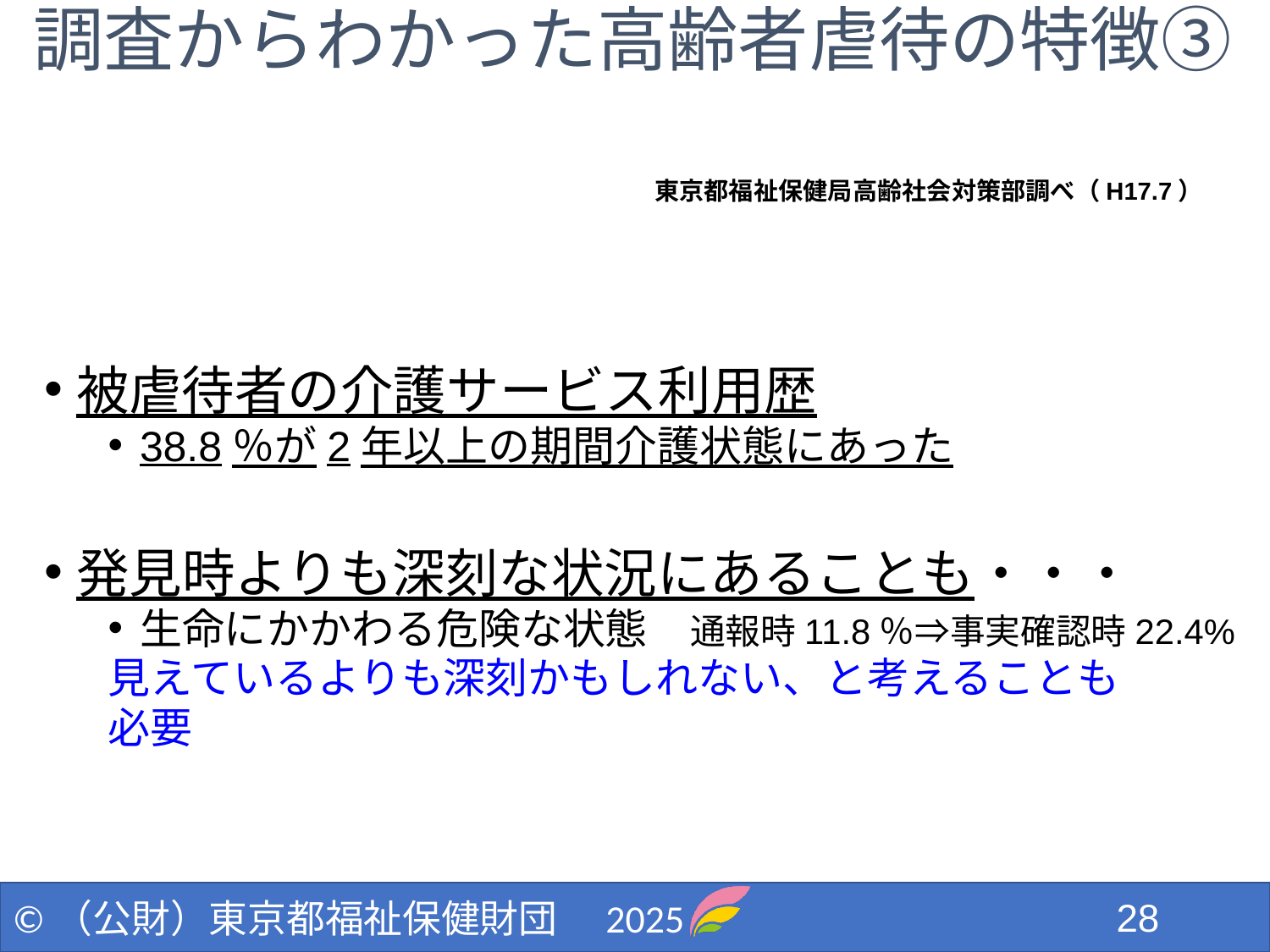

調査からわかった高齢者虐待の特徴③
東京都福祉保健局高齢社会対策部調べ（H17.7）

被虐待者の介護サービス利用歴
38.8％が2年以上の期間介護状態にあった

発見時よりも深刻な状況にあることも・・・
生命にかかわる危険な状態　通報時11.8％⇒事実確認時22.4%
見えているよりも深刻かもしれない、と考えることも
必要